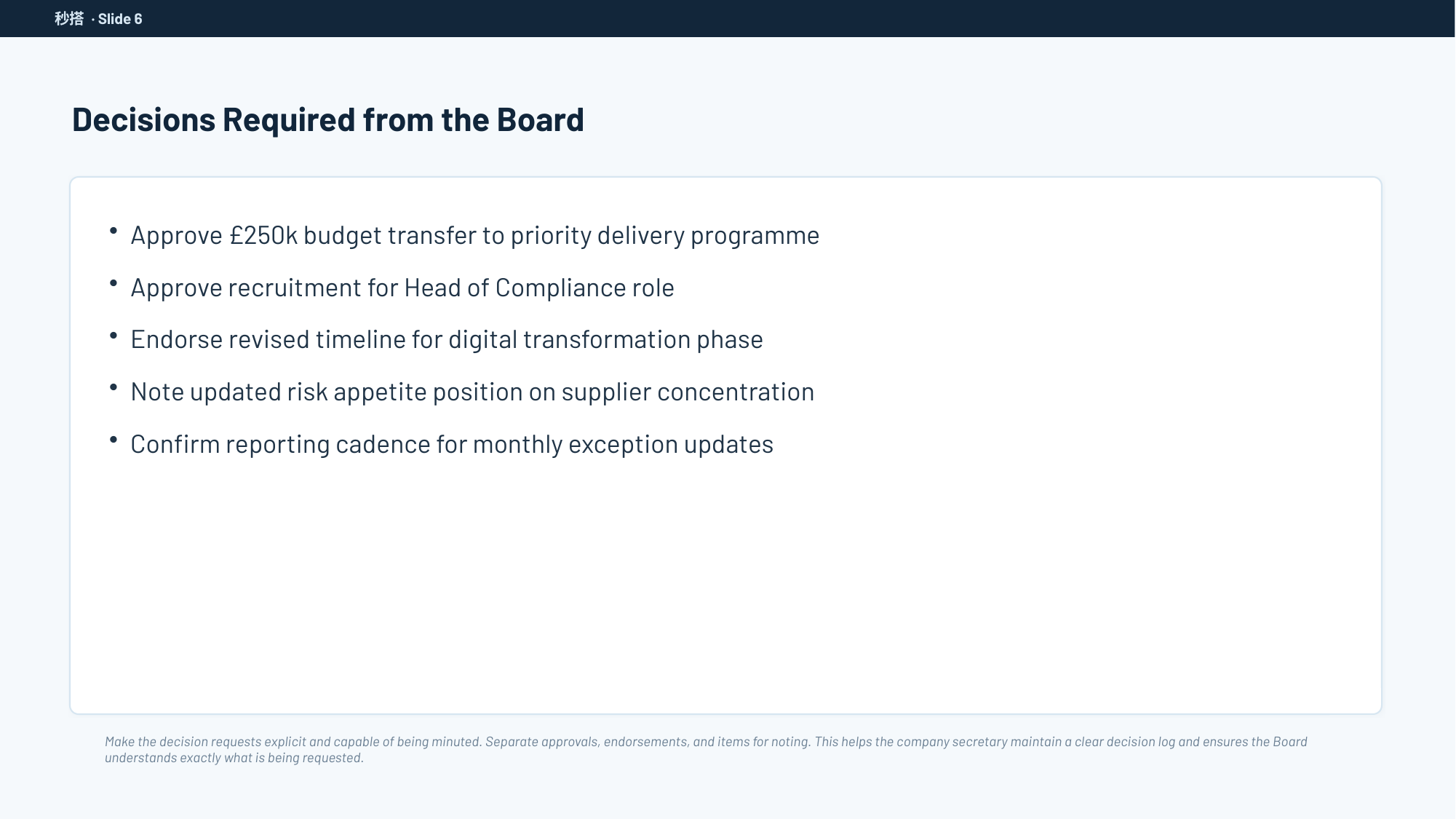

秒搭 · Slide 6
Decisions Required from the Board

Approve £250k budget transfer to priority delivery programme
Approve recruitment for Head of Compliance role
Endorse revised timeline for digital transformation phase
Note updated risk appetite position on supplier concentration
Confirm reporting cadence for monthly exception updates
Make the decision requests explicit and capable of being minuted. Separate approvals, endorsements, and items for noting. This helps the company secretary maintain a clear decision log and ensures the Board understands exactly what is being requested.